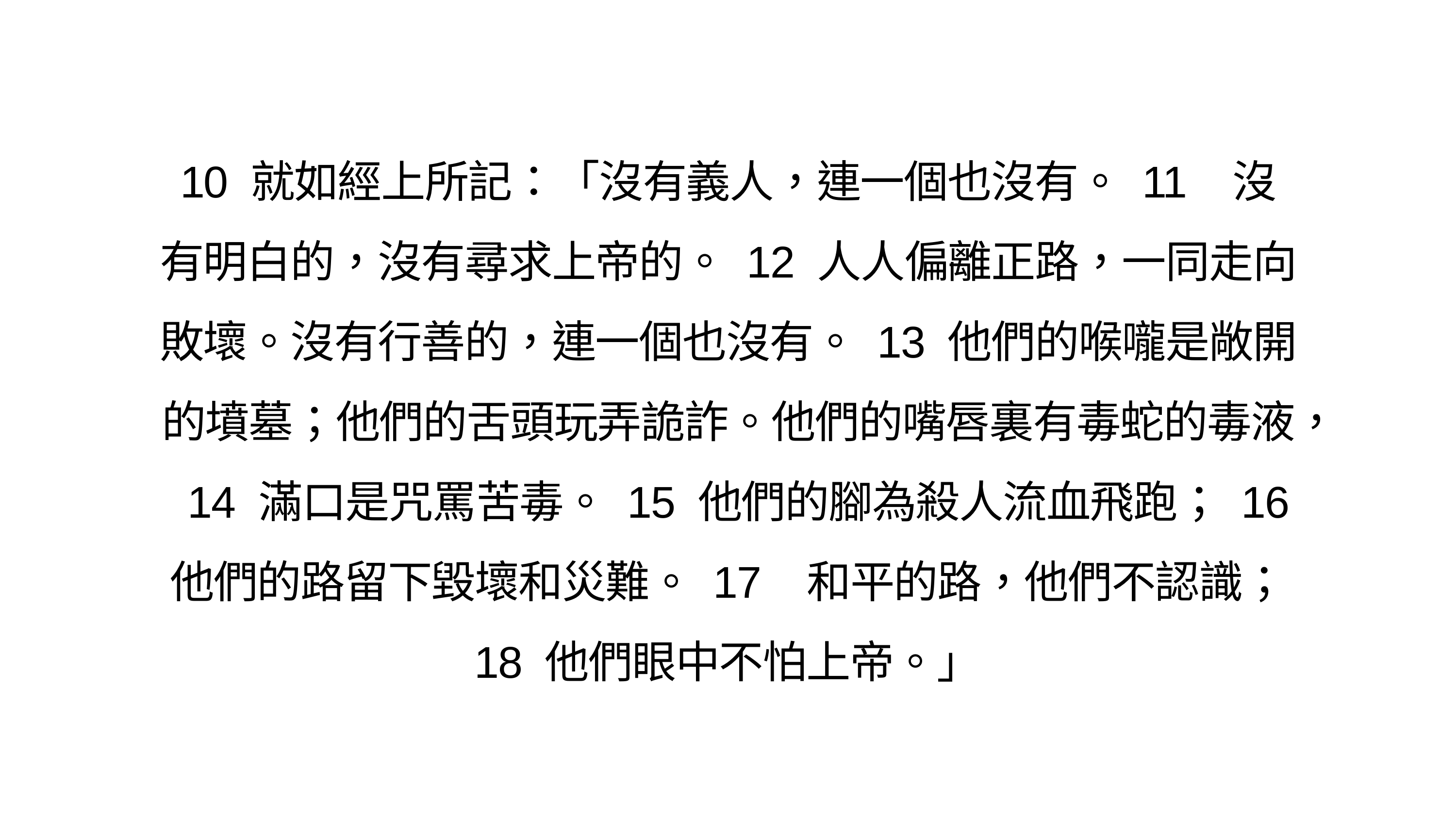

10 就如經上所記：「沒有義人，連一個也沒有。 11   沒有明白的，沒有尋求上帝的。 12 人人偏離正路，一同走向敗壞。沒有行善的，連一個也沒有。 13 他們的喉嚨是敞開的墳墓；他們的舌頭玩弄詭詐。他們的嘴唇裏有毒蛇的毒液， 14 滿口是咒罵苦毒。 15 他們的腳為殺人流血飛跑； 16 他們的路留下毀壞和災難。 17   和平的路，他們不認識； 18 他們眼中不怕上帝。」